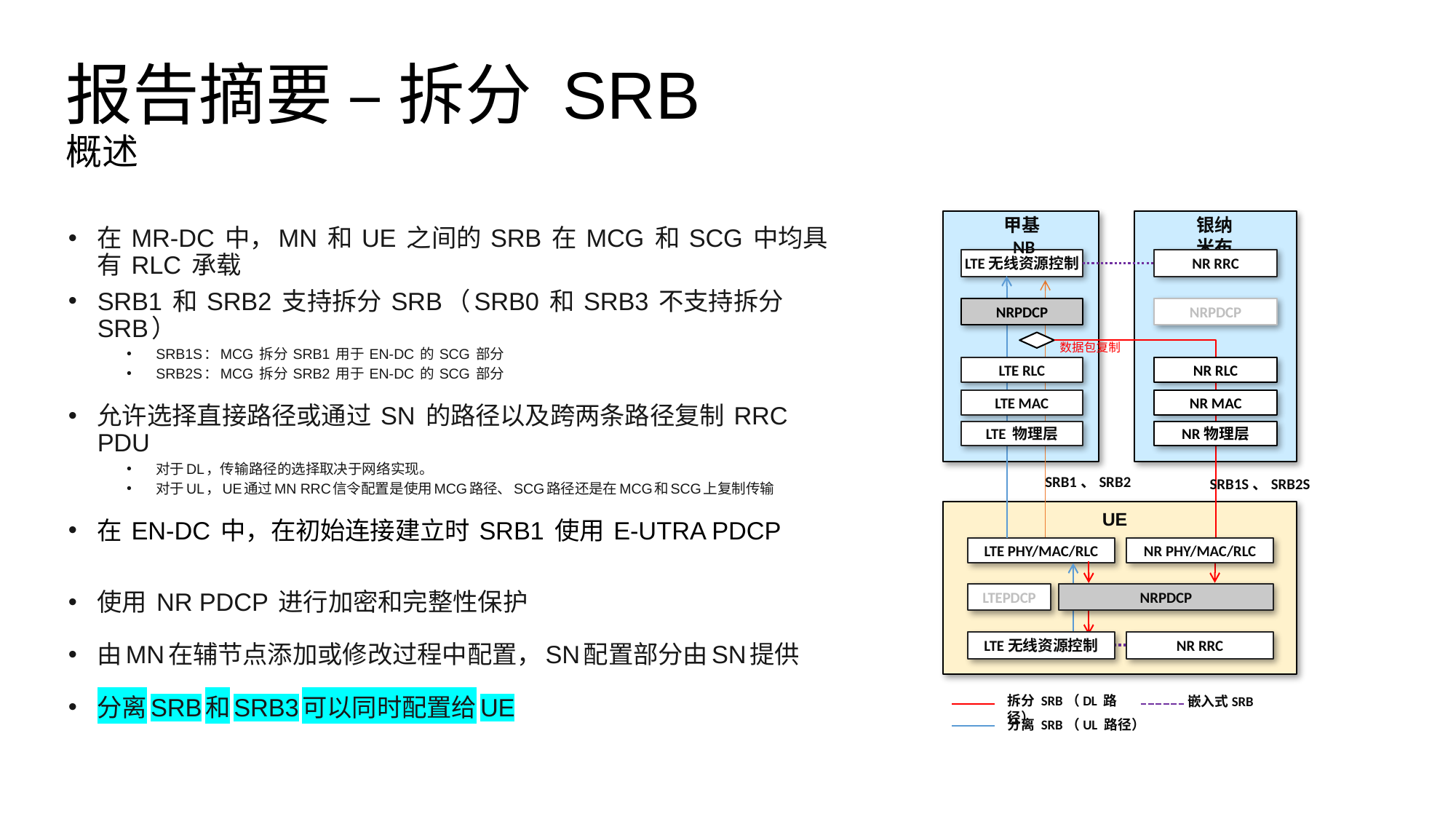

# 报告摘要 – 拆分 SRB 概述
银纳米布
甲基NB

LTE无线资源控制
NR RRC
NRPDCP
NRPDCP

数据包复制
LTE RLC
NR RLC
LTE MAC
NR MAC
LTE 物理层
NR物理层
SRB1、SRB2
SRB1S、SRB2S

UE
LTE PHY/MAC/RLC
NR PHY/MAC/RLC
NRPDCP
LTEPDCP
LTE无线资源控制
NR RRC
拆分 SRB（DL 路径）
嵌入式SRB
分离 SRB（UL 路径）
在 MR-DC 中，MN 和 UE 之间的 SRB 在 MCG 和 SCG 中均具有 RLC 承载
SRB1 和 SRB2 支持拆分 SRB（SRB0 和 SRB3 不支持拆分 SRB）
SRB1S：MCG 拆分 SRB1 用于 EN-DC 的 SCG 部分
SRB2S：MCG 拆分 SRB2 用于 EN-DC 的 SCG 部分

允许选择直接路径或通过 SN 的路径以及跨两条路径复制 RRC PDU
对于DL，传输路径的选择取决于网络实现。
对于UL，UE通过MN RRC信令配置是使用MCG路径、SCG路径还是在MCG和SCG上复制传输

在 EN-DC 中，在初始连接建立时 SRB1 使用 E-UTRA PDCP

使用 NR PDCP 进行加密和完整性保护

由MN在辅节点添加或修改过程中配置，SN配置部分由SN提供

分离SRB和SRB3可以同时配置给UE